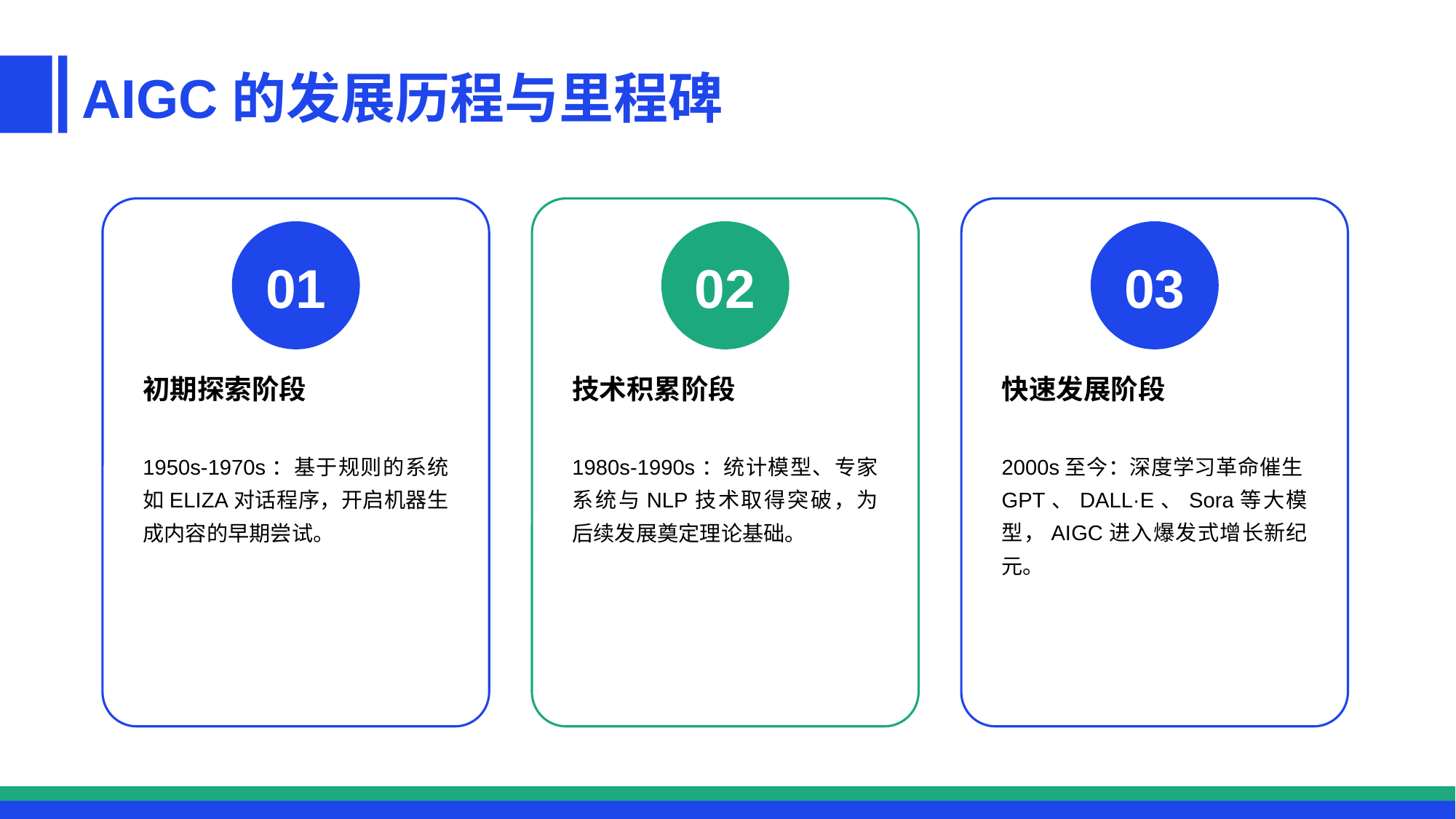

AIGC的发展历程与里程碑

01
02
03
初期探索阶段
技术积累阶段
快速发展阶段
1950s-1970s：基于规则的系统如ELIZA对话程序，开启机器生成内容的早期尝试。
1980s-1990s：统计模型、专家系统与NLP技术取得突破，为后续发展奠定理论基础。
2000s至今：深度学习革命催生GPT、DALL·E、Sora等大模型，AIGC进入爆发式增长新纪元。